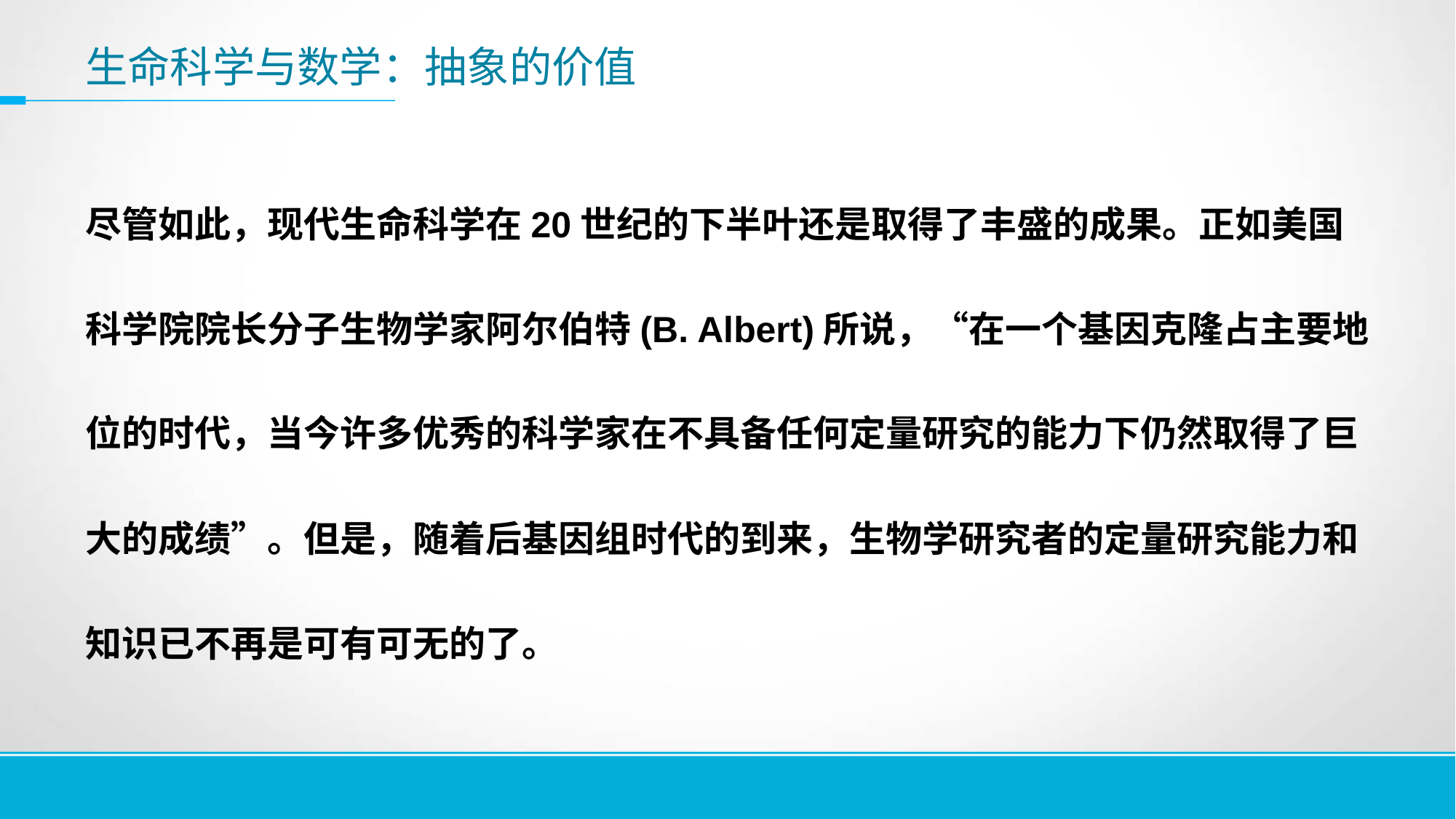

# 生命科学与数学：抽象的价值
尽管如此，现代生命科学在20世纪的下半叶还是取得了丰盛的成果。正如美国科学院院长分子生物学家阿尔伯特(B. Albert)所说，“在一个基因克隆占主要地位的时代，当今许多优秀的科学家在不具备任何定量研究的能力下仍然取得了巨大的成绩”。但是，随着后基因组时代的到来，生物学研究者的定量研究能力和知识已不再是可有可无的了。